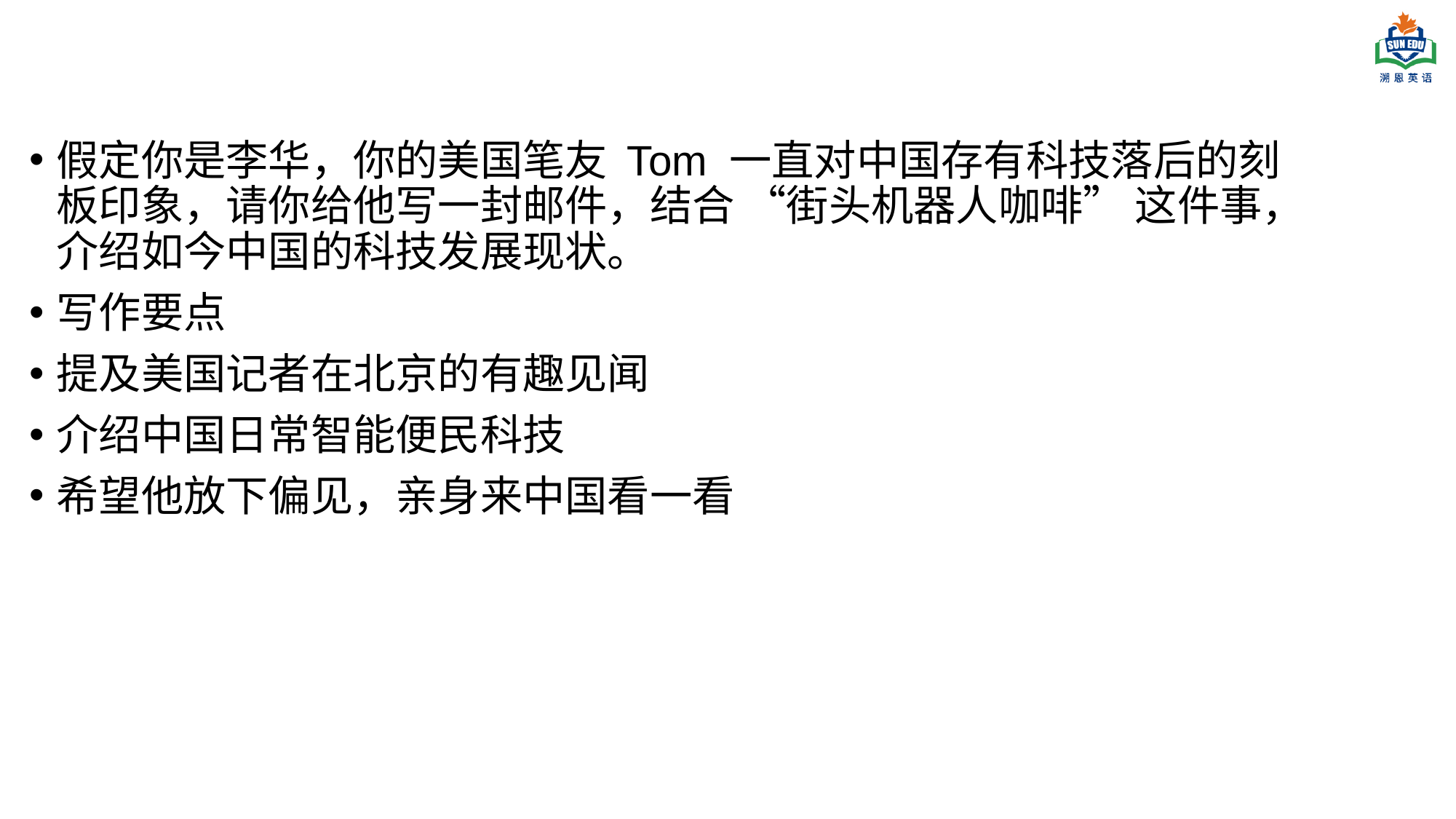

假定你是李华，你的美国笔友 Tom 一直对中国存有科技落后的刻板印象，请你给他写一封邮件，结合 “街头机器人咖啡” 这件事，介绍如今中国的科技发展现状。
写作要点
提及美国记者在北京的有趣见闻
介绍中国日常智能便民科技
希望他放下偏见，亲身来中国看一看